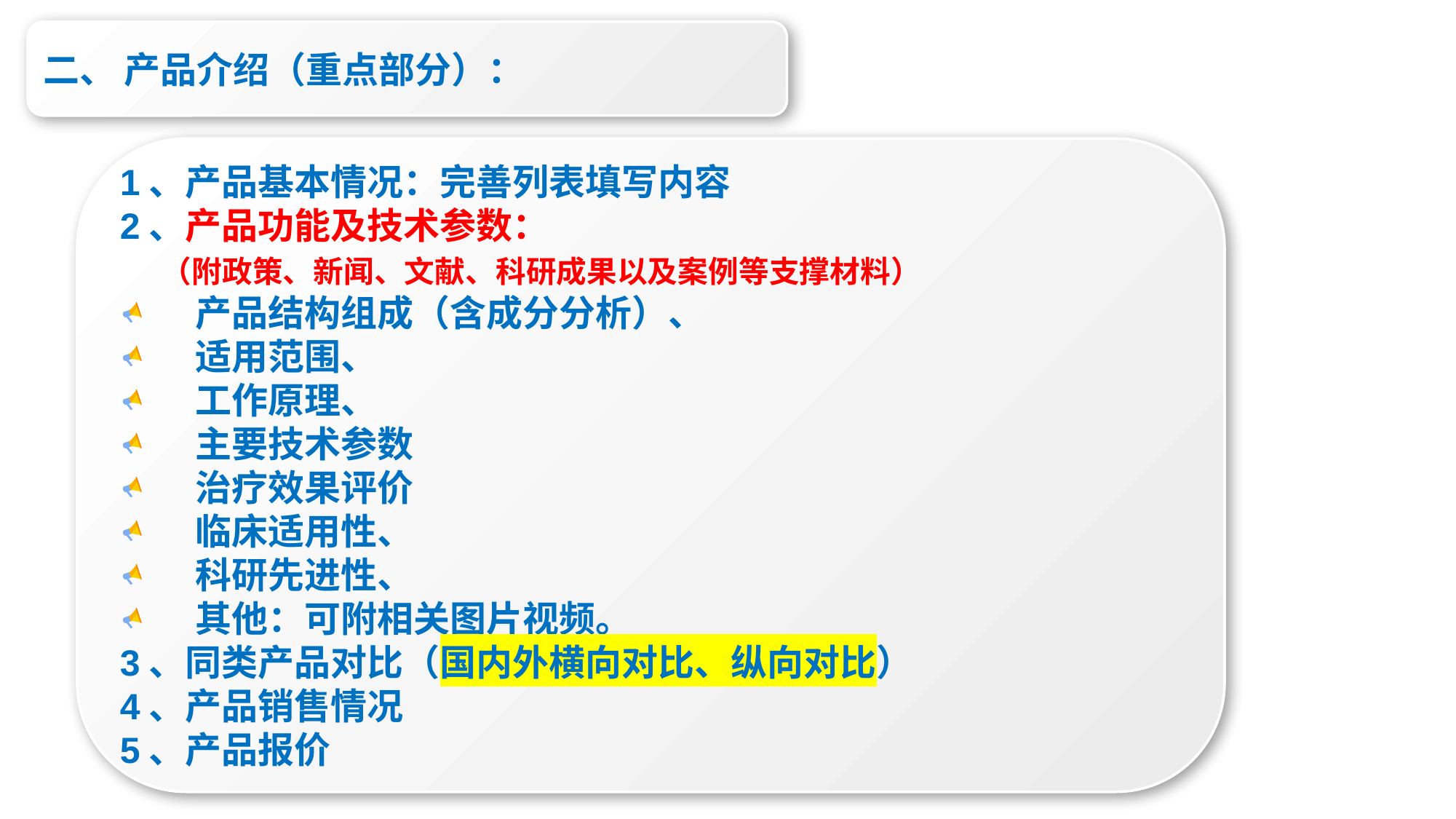

二、 产品介绍（重点部分）：
1、产品基本情况：完善列表填写内容
2、产品功能及技术参数：
    （附政策、新闻、文献、科研成果以及案例等支撑材料）
     产品结构组成（含成分分析）、
     适用范围、
     工作原理、
     主要技术参数
     治疗效果评价
     临床适用性、
     科研先进性、
     其他：可附相关图片视频。
3、同类产品对比（国内外横向对比、纵向对比）
4、产品销售情况
5、产品报价
二、